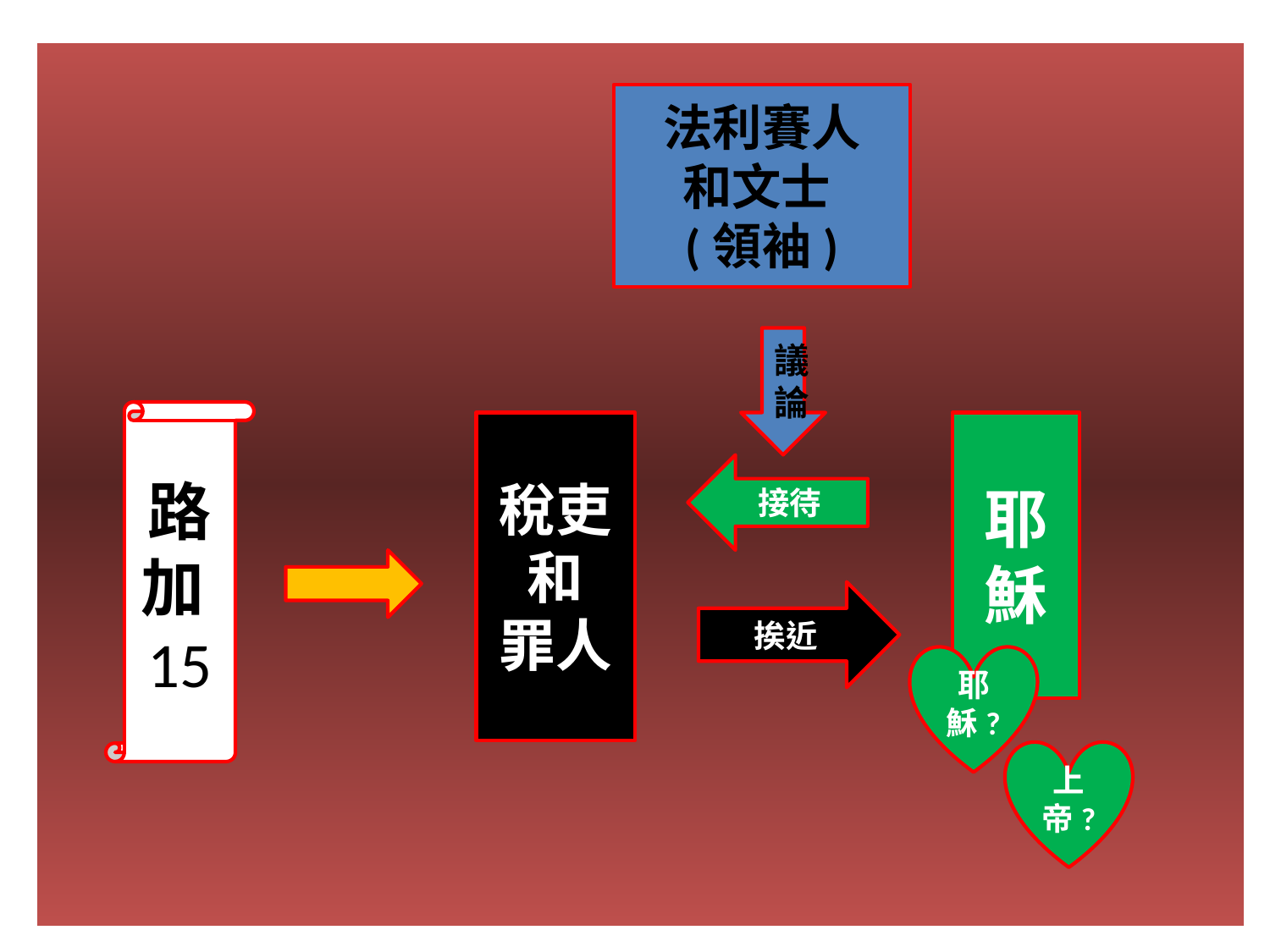

#
法利賽人
和文士
(領袖)
議
論
路
加
15
稅吏
和
罪人
耶
穌
接待

挨近
耶穌?
上帝?